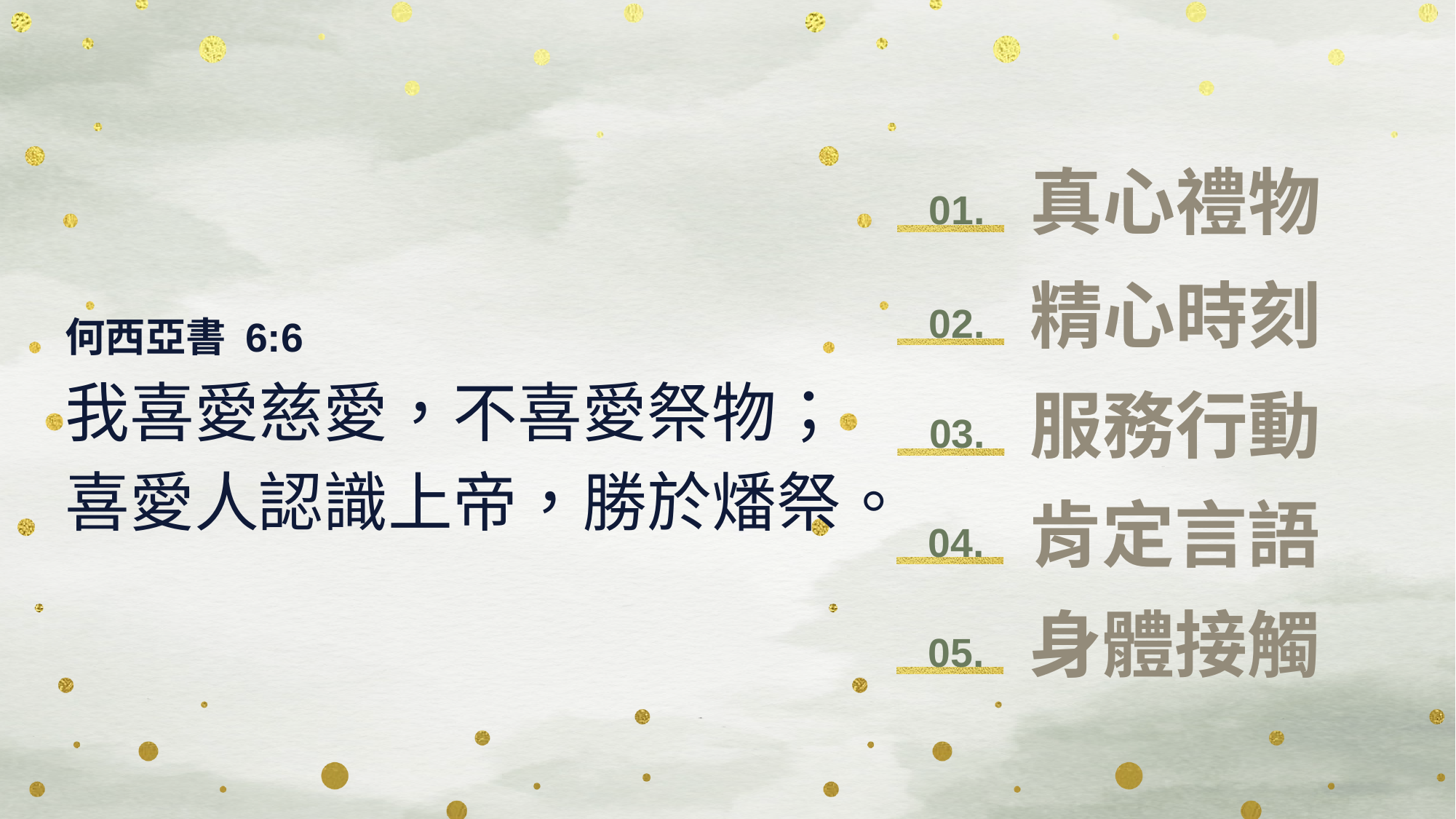

真心禮物
01.

精心時刻
02.

何西亞書 6:6
我喜愛慈愛，不喜愛祭物；
喜愛人認識上帝，勝於燔祭。
服務行動
03.

肯定言語
04.

身體接觸
05.